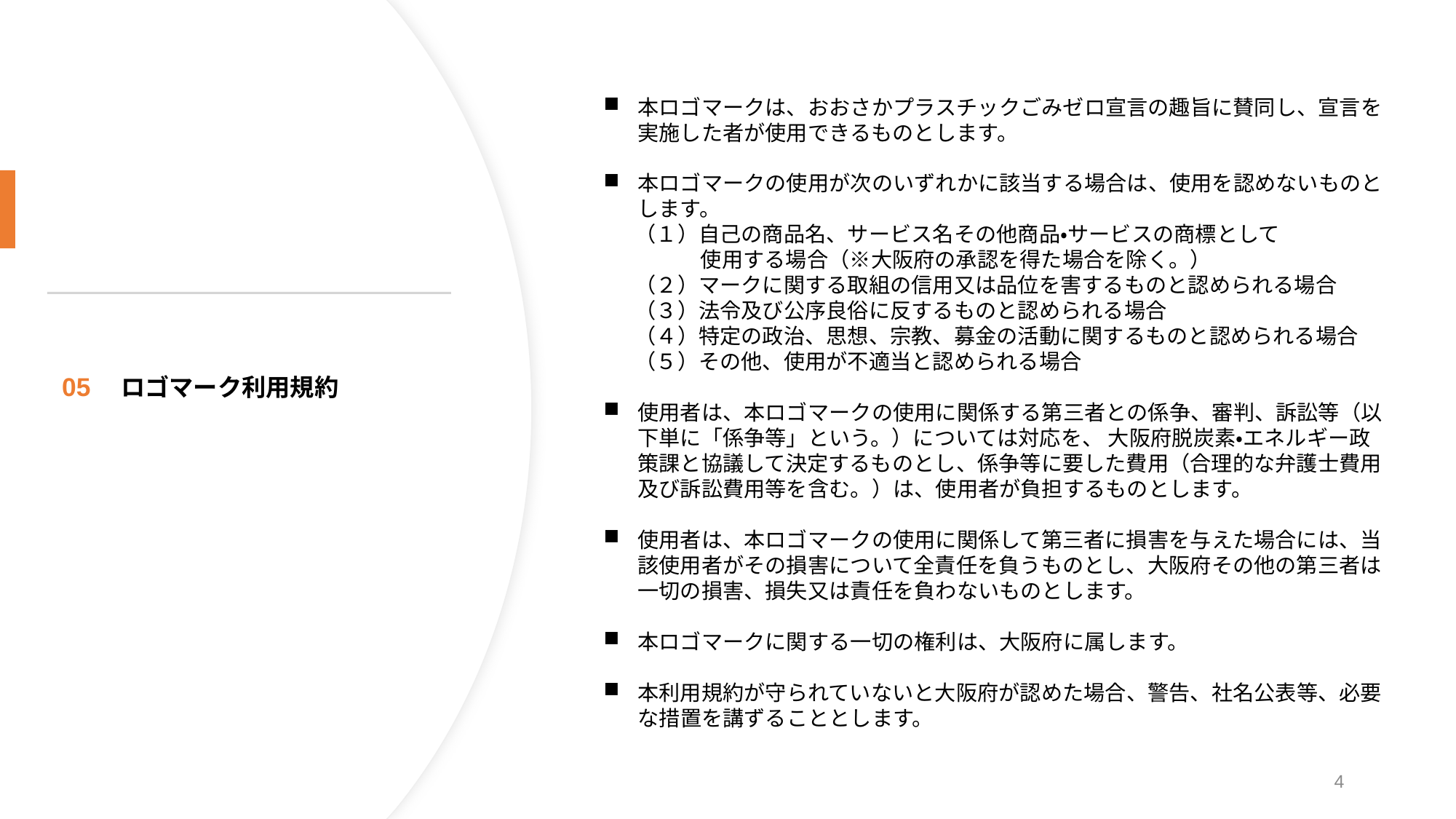

本ロゴマークは、おおさかプラスチックごみゼロ宣言の趣旨に賛同し、宣言を実施した者が使用できるものとします。
本ロゴマークの使用が次のいずれかに該当する場合は、使用を認めないものと
します。
（１）自己の商品名、サービス名その他商品・サービスの商標として
　　使用する場合（※大阪府の承認を得た場合を除く。）
（２）マークに関する取組の信用又は品位を害するものと認められる場合
（３）法令及び公序良俗に反するものと認められる場合
（４）特定の政治、思想、宗教、募金の活動に関するものと認められる場合
（５）その他、使用が不適当と認められる場合

使用者は、本ロゴマークの使用に関係する第三者との係争、審判、訴訟等（以下単に「係争等」という。）については対応を、 大阪府脱炭素・エネルギー政策課と協議して決定するものとし、係争等に要した費用（合理的な弁護士費用及び訴訟費用等を含む。）は、使用者が負担するものとします。

使用者は、本ロゴマークの使用に関係して第三者に損害を与えた場合には、当該使用者がその損害について全責任を負うものとし、大阪府その他の第三者は一切の損害、損失又は責任を負わないものとします。

本ロゴマークに関する一切の権利は、大阪府に属します。

本利用規約が守られていないと大阪府が認めた場合、警告、社名公表等、必要な措置を講ずることとします。

 05　ロゴマーク利用規約
4